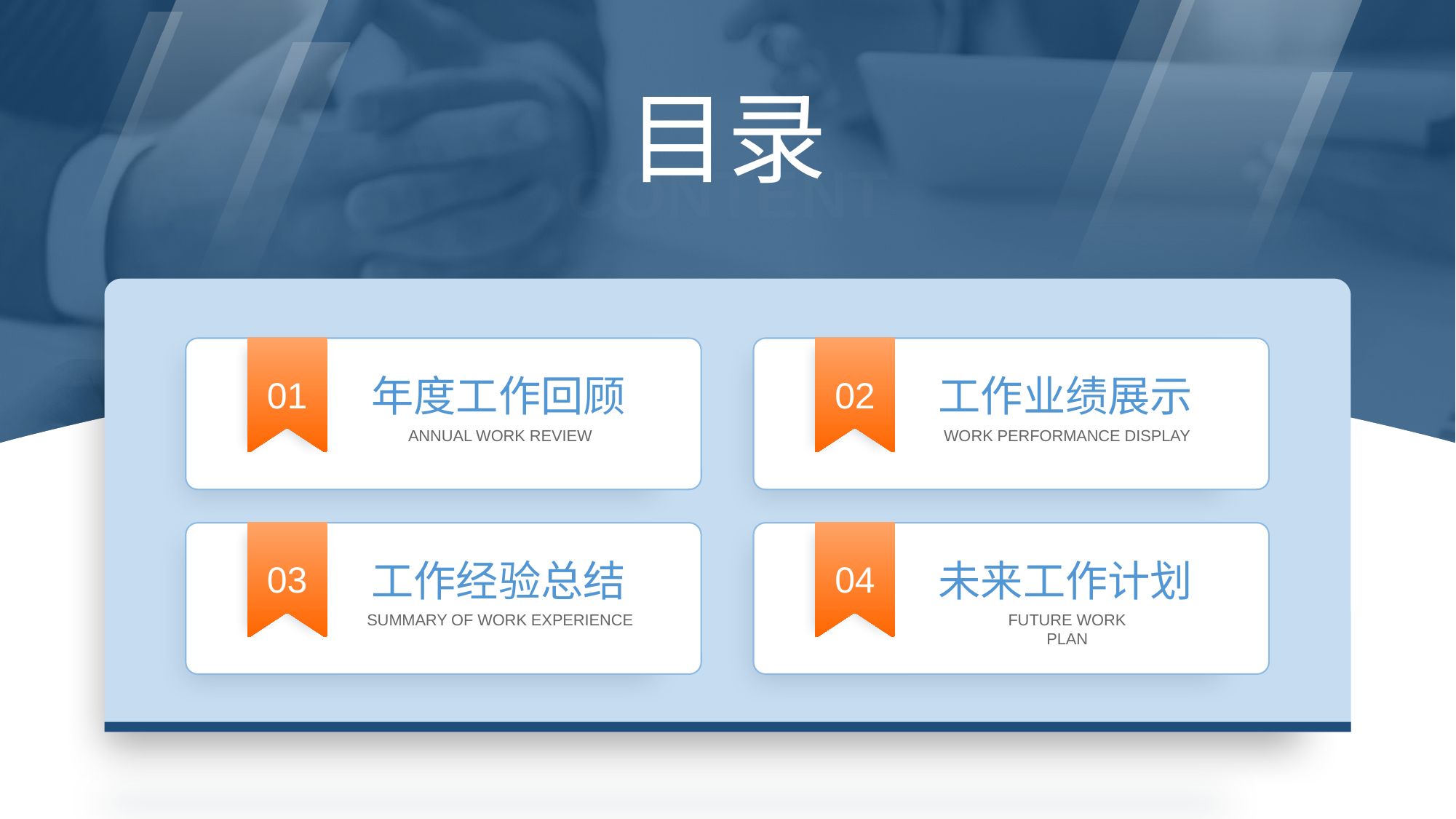

目录

CONTENT

年度工作回顾
01
ANNUAL WORK REVIEW

工作业绩展示
02
WORK PERFORMANCE DISPLAY

工作经验总结
03
SUMMARY OF WORK EXPERIENCE

未来工作计划
04
FUTURE WORK PLAN